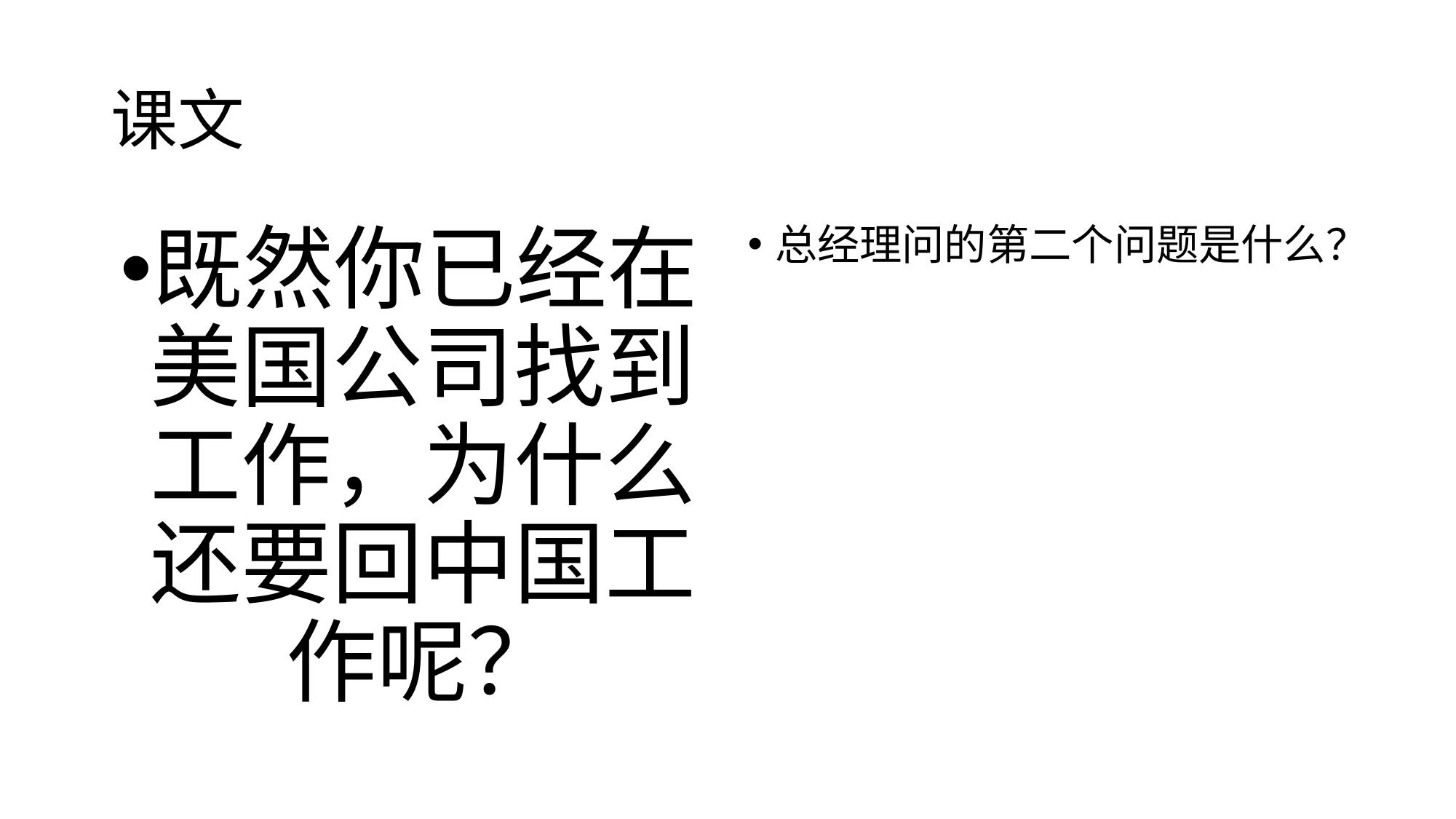

# 课文
既然你已经在美国公司找到工作，为什么还要回中国工作呢？

总经理问的第二个问题是什么？